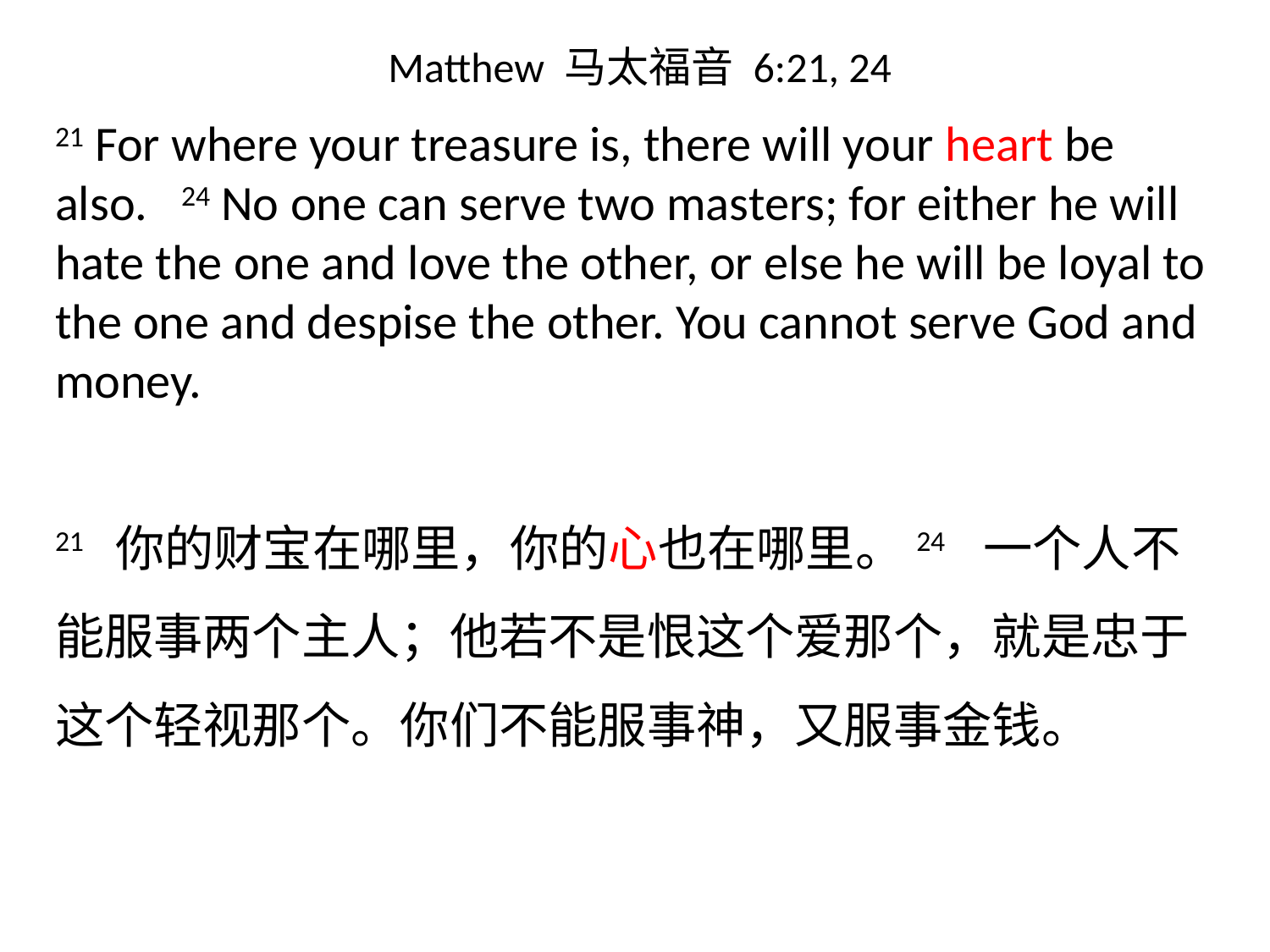

# Matthew 马太福音 6:21, 24
21 For where your treasure is, there will your heart be also.   24 No one can serve two masters; for either he will hate the one and love the other, or else he will be loyal to the one and despise the other. You cannot serve God and money.

21   你的财宝在哪里，你的心也在哪里。24    一个人不能服事两个主人；他若不是恨这个爱那个，就是忠于这个轻视那个。你们不能服事神，又服事金钱。